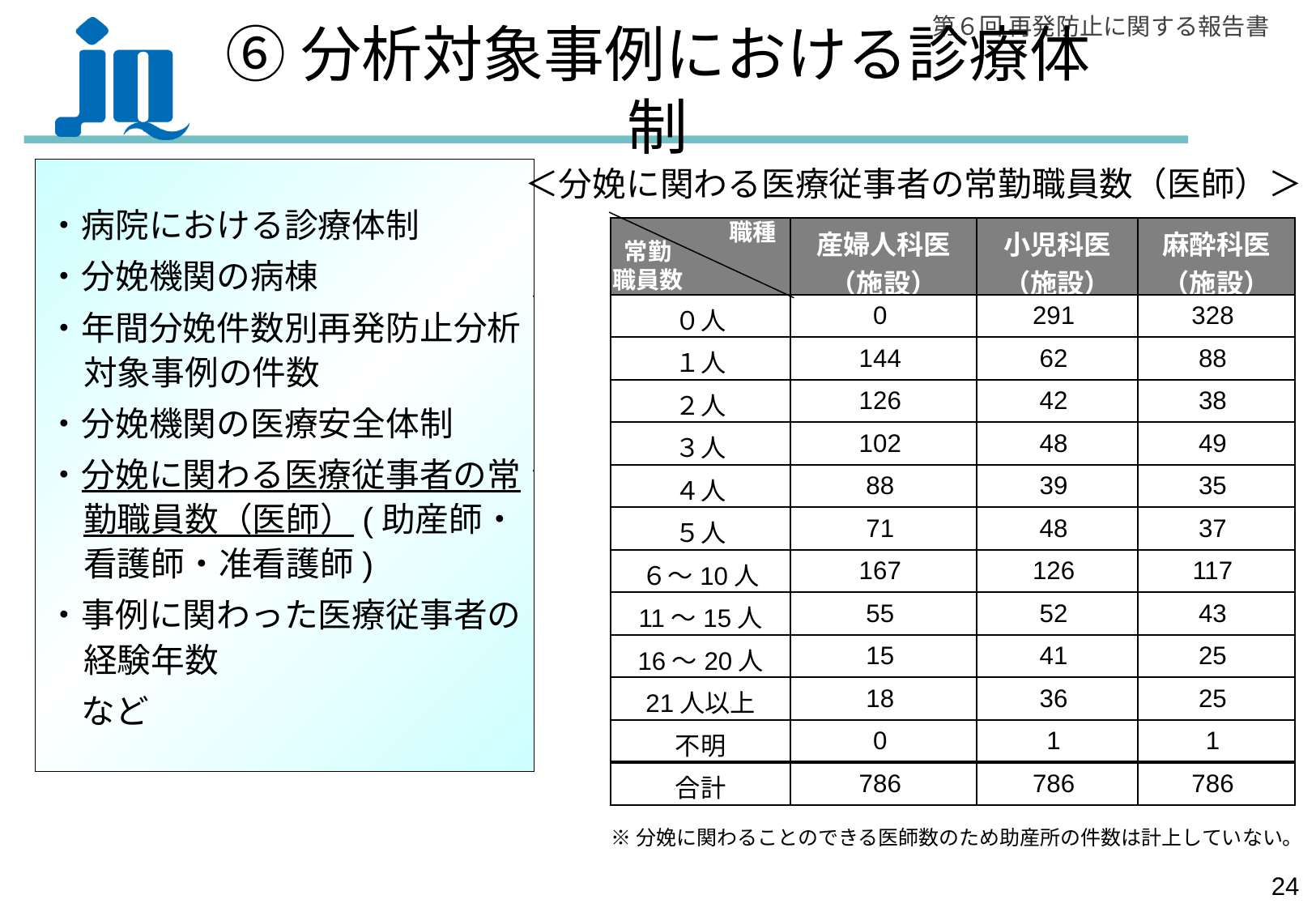

# ⑥分析対象事例における診療体制
＜分娩に関わる医療従事者の常勤職員数（医師）＞
・病院における診療体制
・分娩機関の病棟
・年間分娩件数別再発防止分析対象事例の件数
・分娩機関の医療安全体制
・分娩に関わる医療従事者の常勤職員数（医師）(助産師・看護師・准看護師)
・事例に関わった医療従事者の経験年数
　など
職種

|  | 産婦人科医 （施設） | 小児科医 （施設） | 麻酔科医 （施設） |
| --- | --- | --- | --- |
| ０人 | 0 | 291 | 328 |
| １人 | 144 | 62 | 88 |
| ２人 | 126 | 42 | 38 |
| ３人 | 102 | 48 | 49 |
| ４人 | 88 | 39 | 35 |
| ５人 | 71 | 48 | 37 |
| ６～10人 | 167 | 126 | 117 |
| 11～15人 | 55 | 52 | 43 |
| 16～20人 | 15 | 41 | 25 |
| 21人以上 | 18 | 36 | 25 |
| 不明 | 0 | 1 | 1 |
| 合計 | 786 | 786 | 786 |
常勤
職員数

※分娩に関わることのできる医師数のため助産所の件数は計上していない。
24